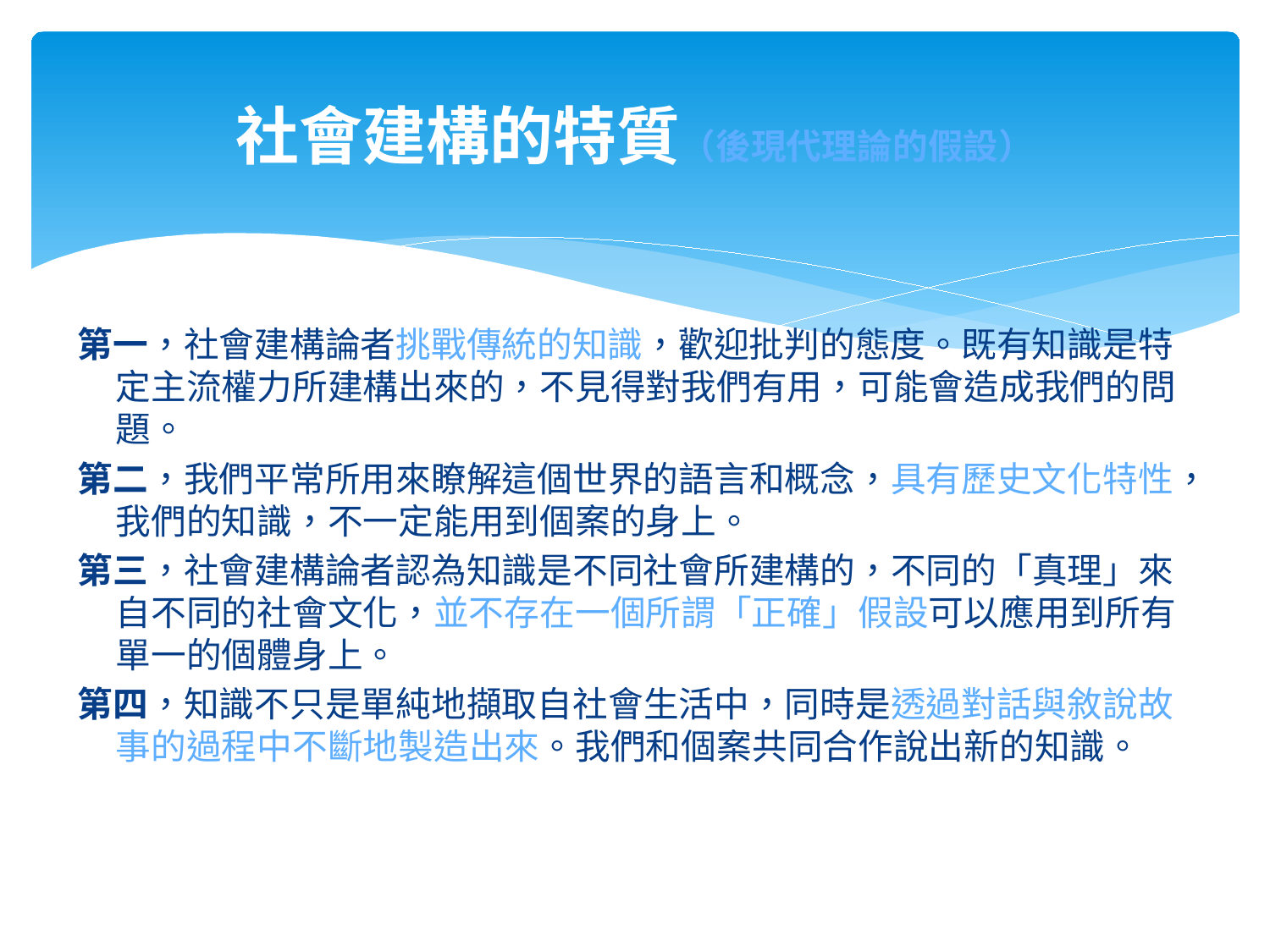

# 社會建構的特質（後現代理論的假設）
第一，社會建構論者挑戰傳統的知識，歡迎批判的態度。既有知識是特定主流權力所建構出來的，不見得對我們有用，可能會造成我們的問題。
第二，我們平常所用來瞭解這個世界的語言和概念，具有歷史文化特性，我們的知識，不一定能用到個案的身上。
第三，社會建構論者認為知識是不同社會所建構的，不同的「真理」來自不同的社會文化，並不存在一個所謂「正確」假設可以應用到所有單一的個體身上。
第四，知識不只是單純地擷取自社會生活中，同時是透過對話與敘說故事的過程中不斷地製造出來。我們和個案共同合作說出新的知識。